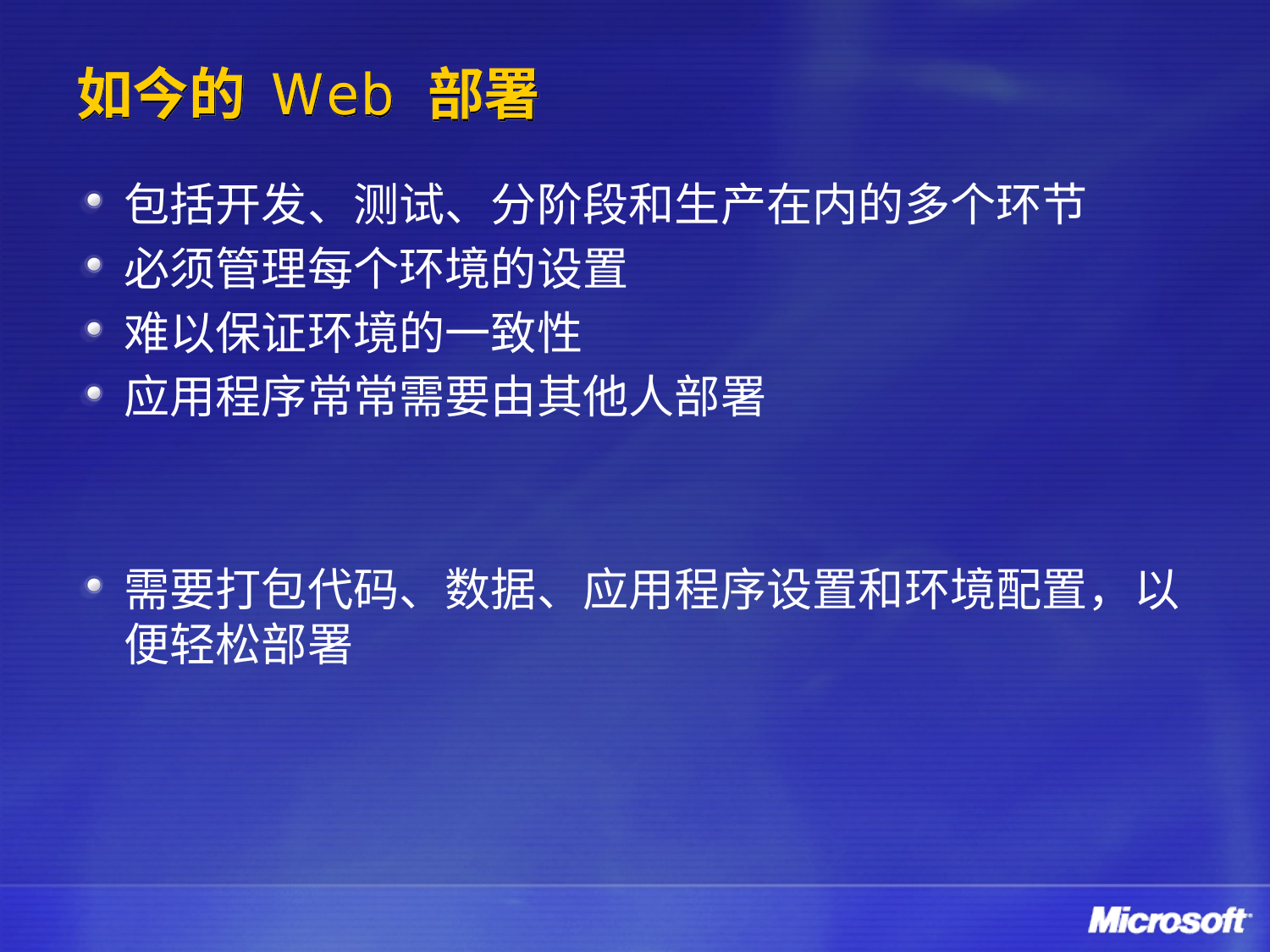

# 如今的 Web 部署
包括开发、测试、分阶段和生产在内的多个环节
必须管理每个环境的设置
难以保证环境的一致性
应用程序常常需要由其他人部署

需要打包代码、数据、应用程序设置和环境配置，以便轻松部署